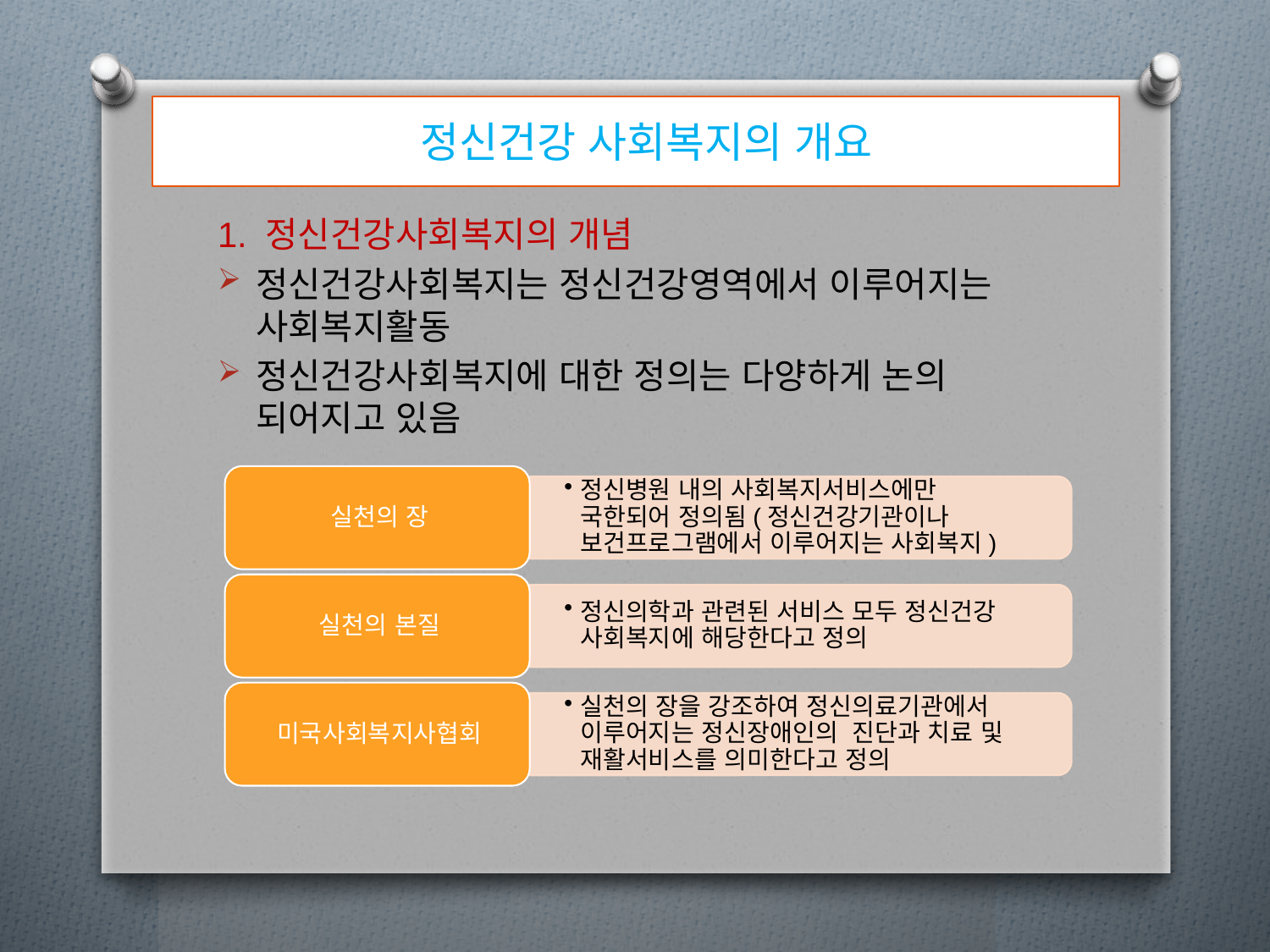

# 정신건강 사회복지의 개요
1. 정신건강사회복지의 개념
정신건강사회복지는 정신건강영역에서 이루어지는 사회복지활동
정신건강사회복지에 대한 정의는 다양하게 논의 되어지고 있음

정신병원 내의 사회복지서비스에만 국한되어 정의됨(정신건강기관이나 보건프로그램에서 이루어지는 사회복지)
실천의 장
정신의학과 관련된 서비스 모두 정신건강 사회복지에 해당한다고 정의
실천의 본질
실천의 장을 강조하여 정신의료기관에서 이루어지는 정신장애인의  진단과 치료 및 재활서비스를 의미한다고 정의
미국사회복지사협회